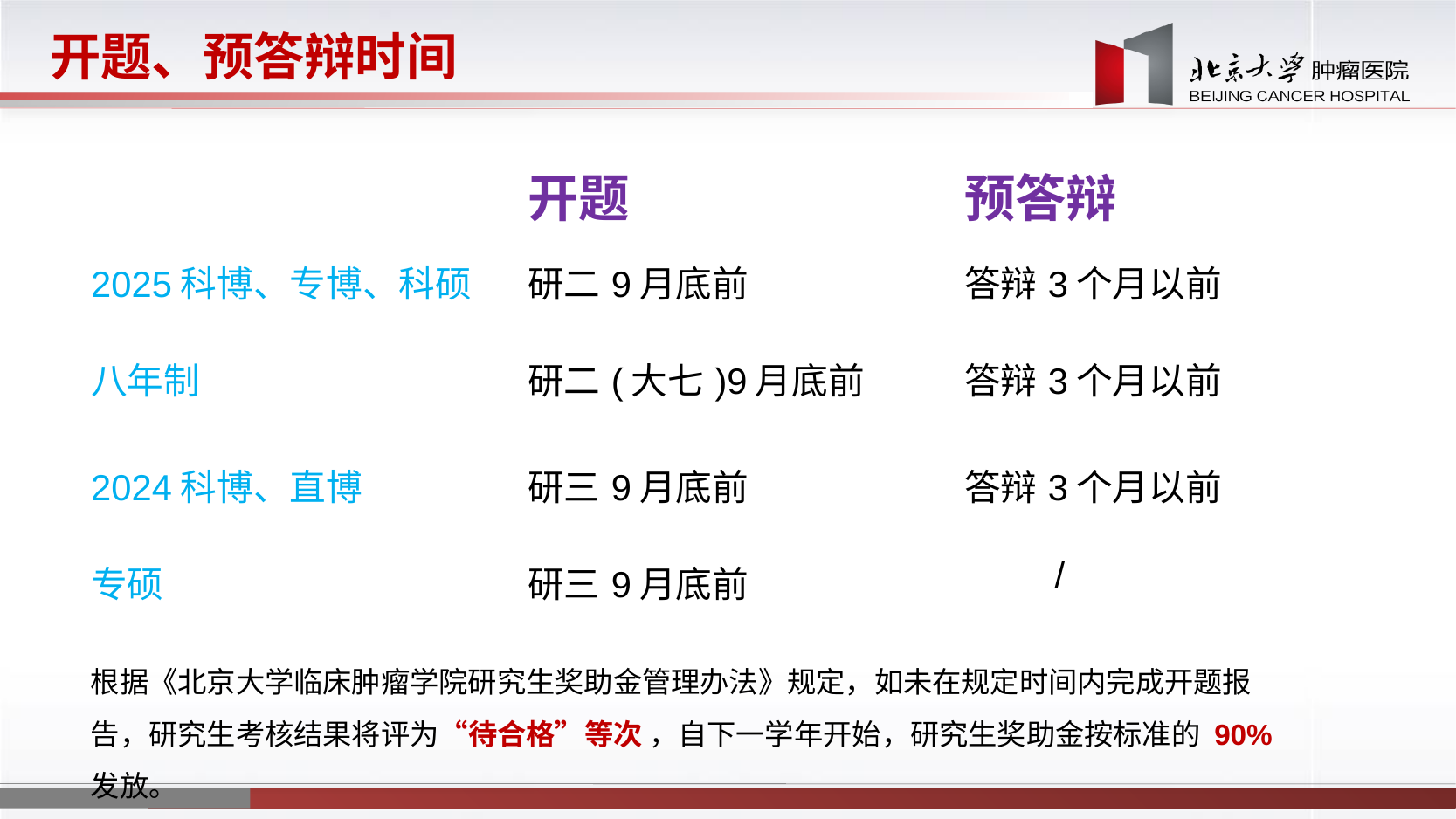

开题、预答辩时间
|  | 开题 | 预答辩 |
| --- | --- | --- |
| 2025科博、专博、科硕 | 研二9月底前 | 答辩3个月以前 |
| 八年制 | 研二(大七)9月底前 | 答辩3个月以前 |
| 2024科博、直博 | 研三9月底前 | 答辩3个月以前 |
| 专硕 | 研三9月底前 | / |
根据《北京大学临床肿瘤学院研究生奖助金管理办法》规定，如未在规定时间内完成开题报告，研究生考核结果将评为“待合格”等次 ，自下一学年开始，研究生奖助金按标准的 90% 发放。